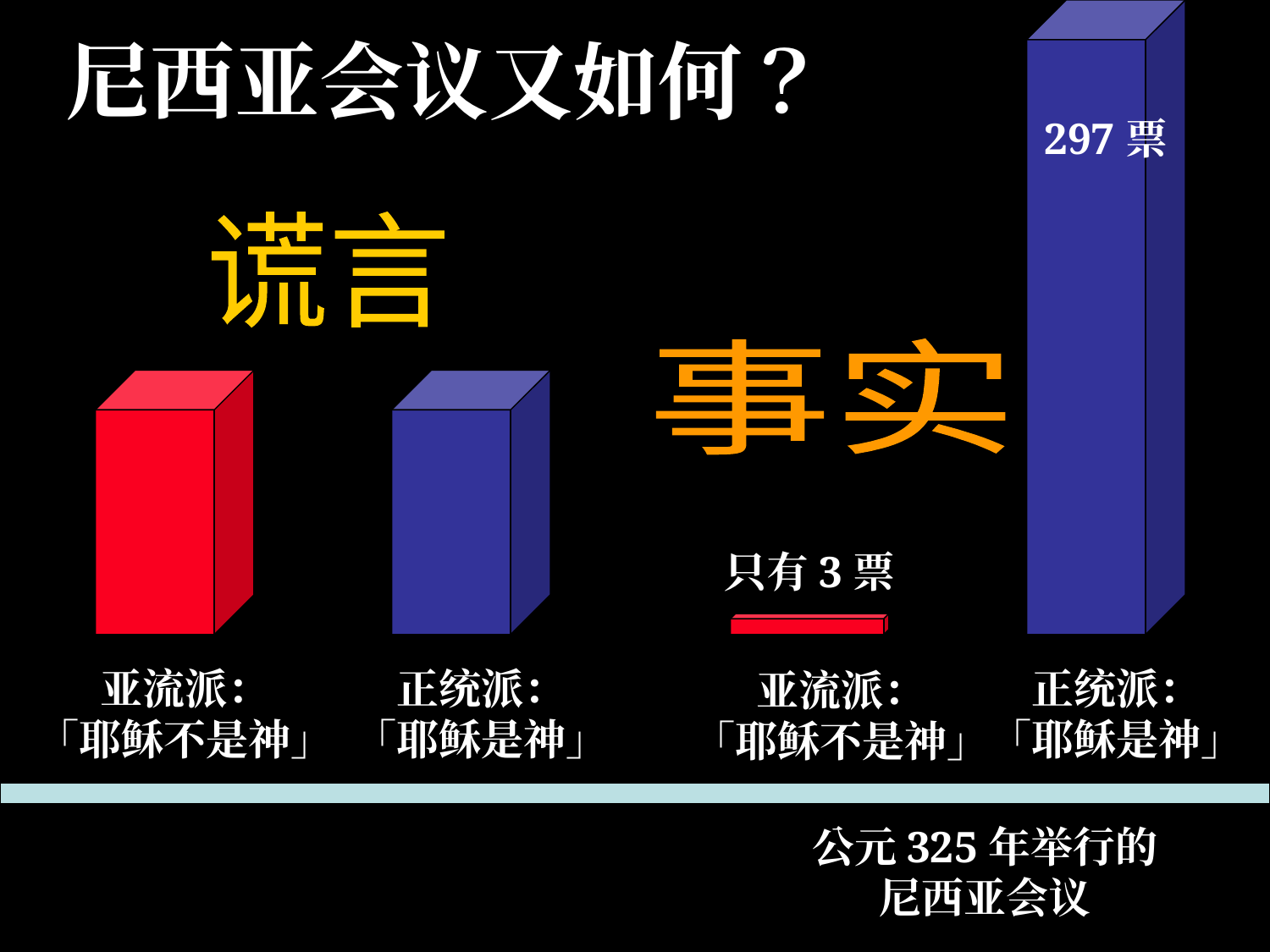

# 尼西亚会议又如何？
297票
谎言
事实

只有3票

亚流派：
「耶稣不是神」
正统派：
「耶稣是神」
正统派：
「耶稣是神」
亚流派：
「耶稣不是神」

公元325年举行的尼西亚会议